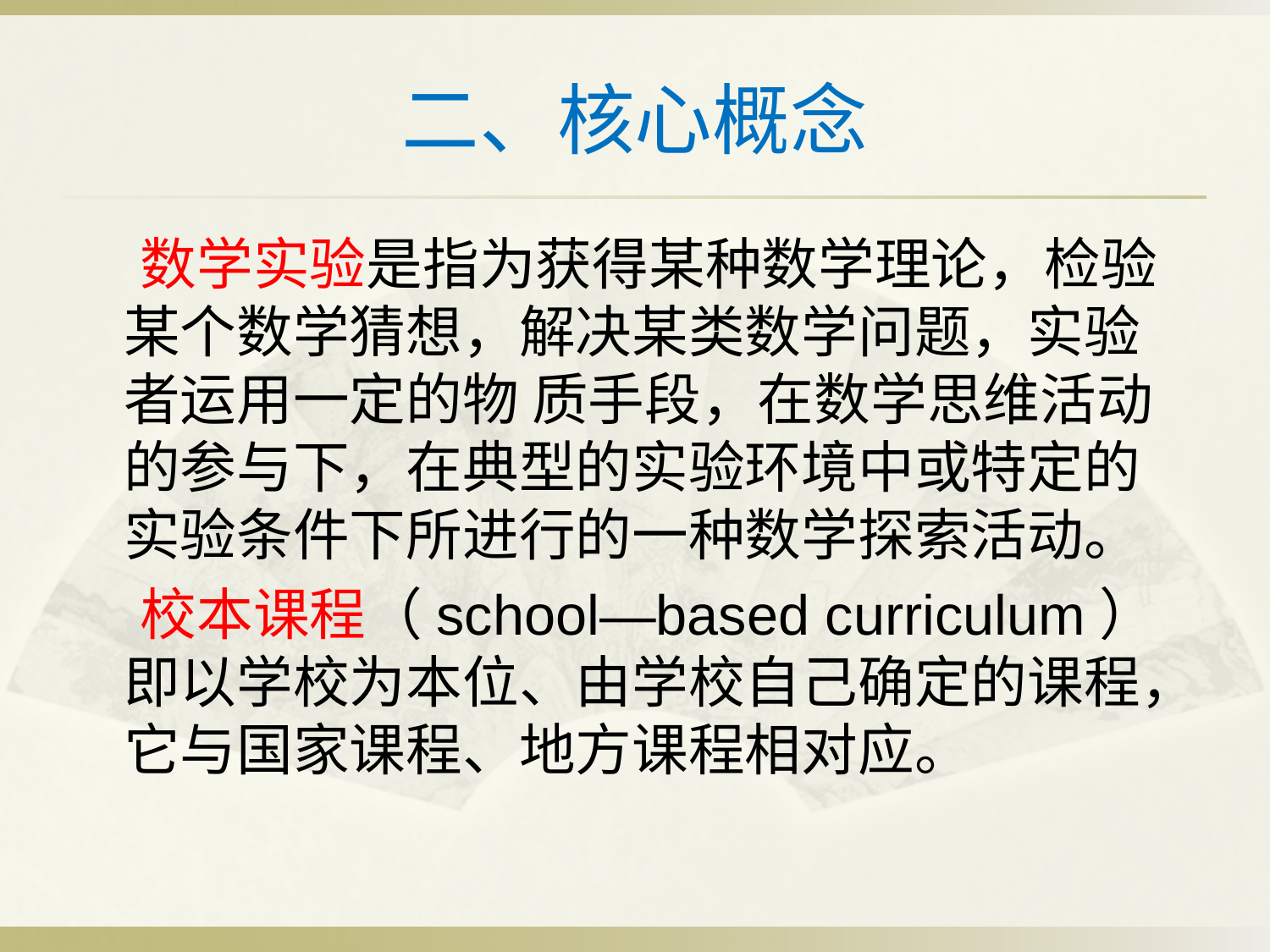

# 二、核心概念
    数学实验是指为获得某种数学理论，检验某个数学猜想，解决某类数学问题，实验者运用一定的物 质手段，在数学思维活动的参与下，在典型的实验环境中或特定的实验条件下所进行的一种数学探索活动。
    校本课程（school—based curriculum）即以学校为本位、由学校自己确定的课程，它与国家课程、地方课程相对应。